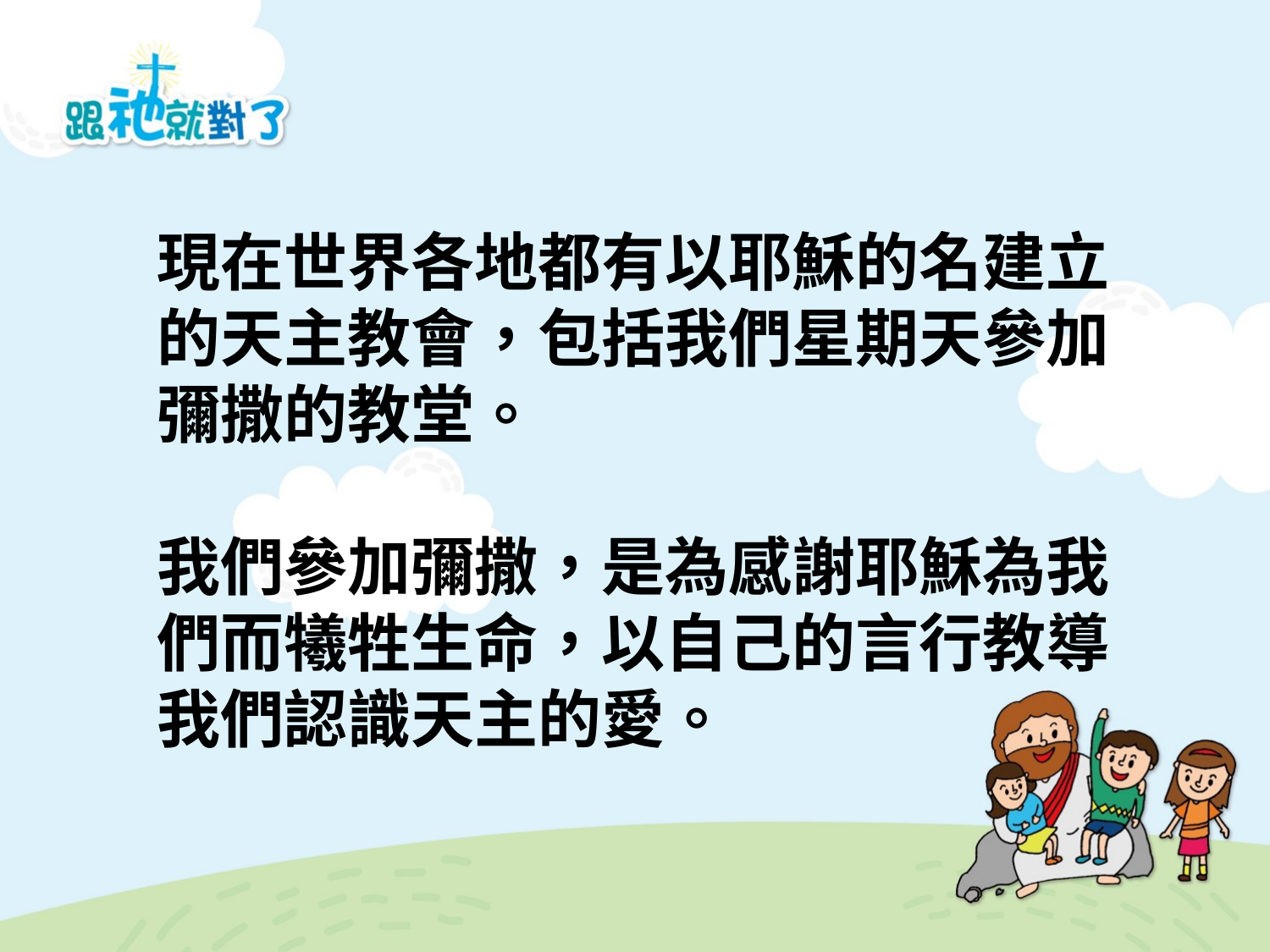

現在世界各地都有以耶穌的名建立的天主教會，包括我們星期天參加彌撒的教堂。

我們參加彌撒，是為感謝耶穌為我們而犧牲生命，以自己的言行教導我們認識天主的愛。